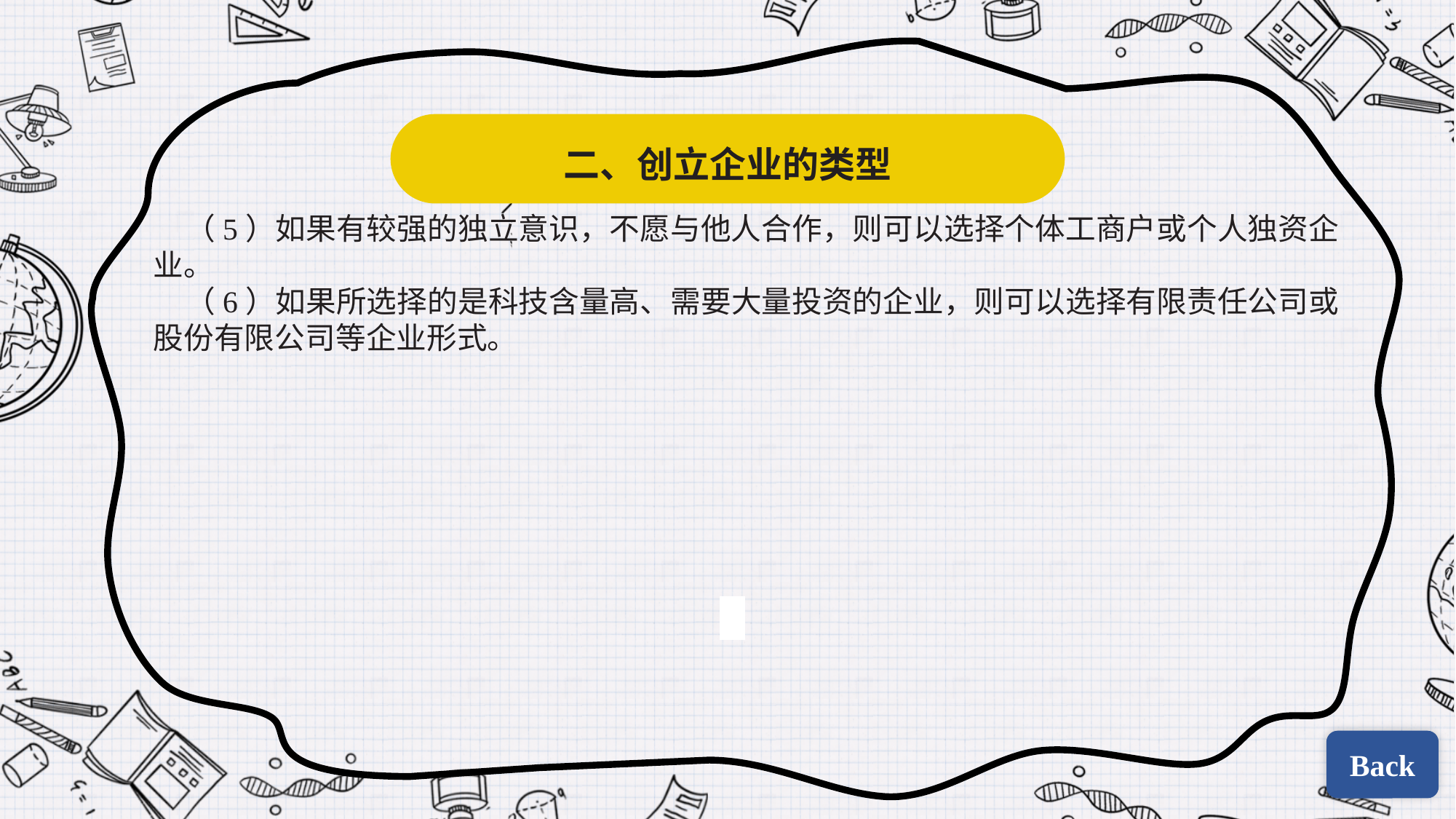

二、创立企业的类型
（5）如果有较强的独立意识，不愿与他人合作，则可以选择个体工商户或个人独资企业。
（6）如果所选择的是科技含量高、需要大量投资的企业，则可以选择有限责任公司或股份有限公司等企业形式。
|  |  |
| --- | --- |
|  |  |

Back